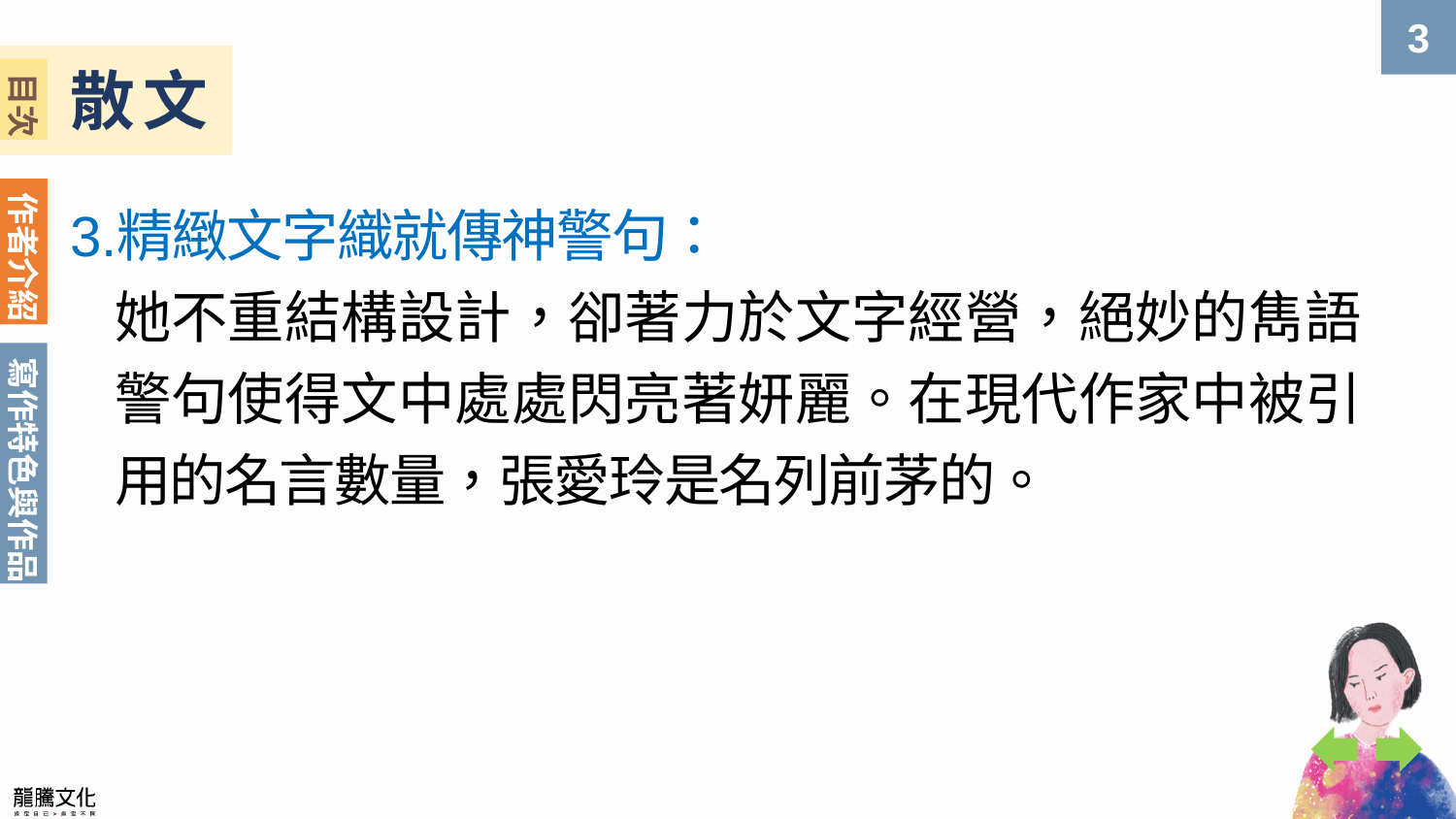

散文
目次
作者介紹
精緻文字織就傳神警句：
她不重結構設計，卻著力於文字經營，絕妙的雋語警句使得文中處處閃亮著妍麗。在現代作家中被引用的名言數量，張愛玲是名列前茅的。
寫作特色與作品